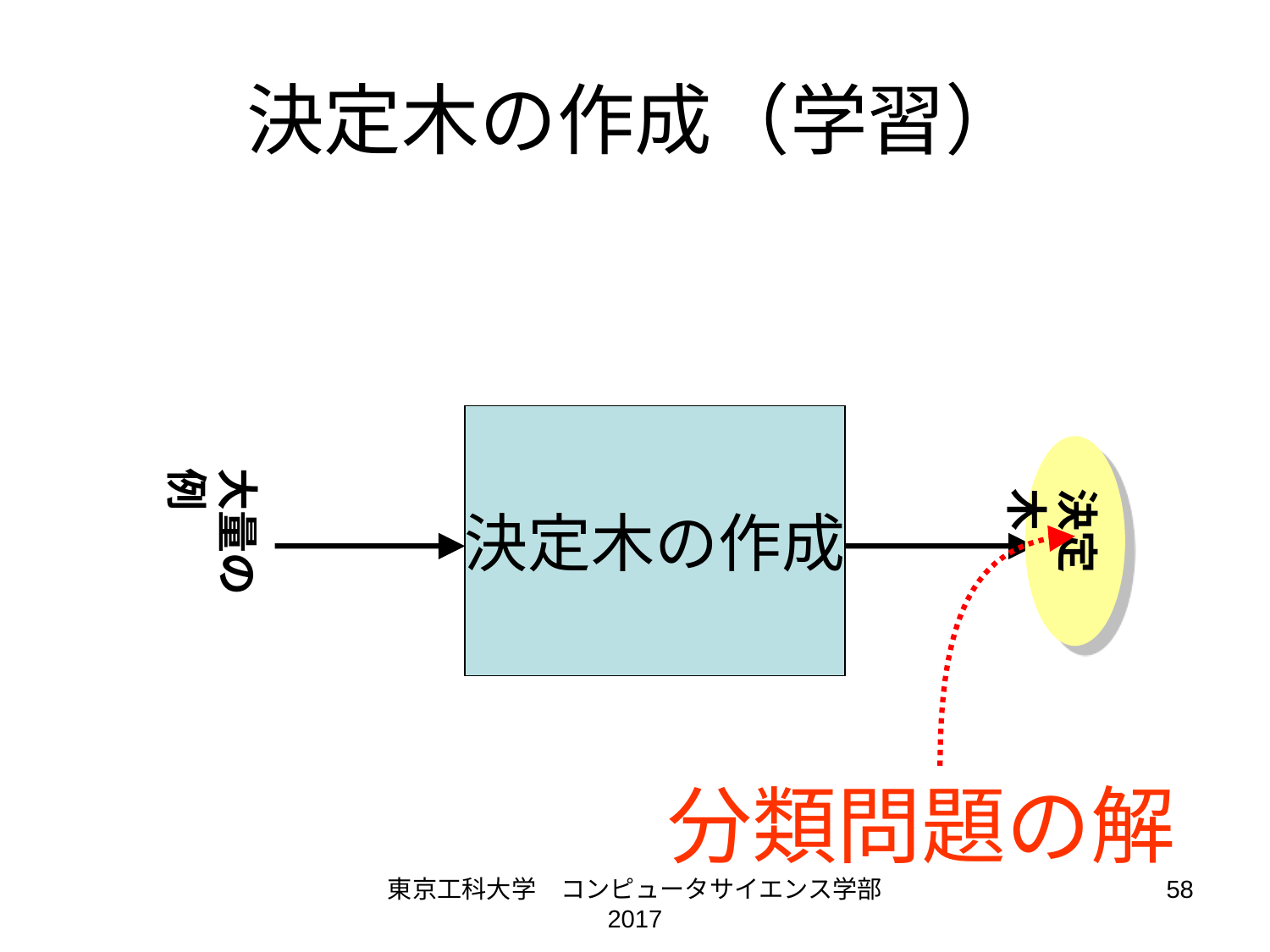

# 決定木の作成（学習）

決定木の作成

大量の例
決定木

分類問題の解
東京工科大学　コンピュータサイエンス学部 2017
58